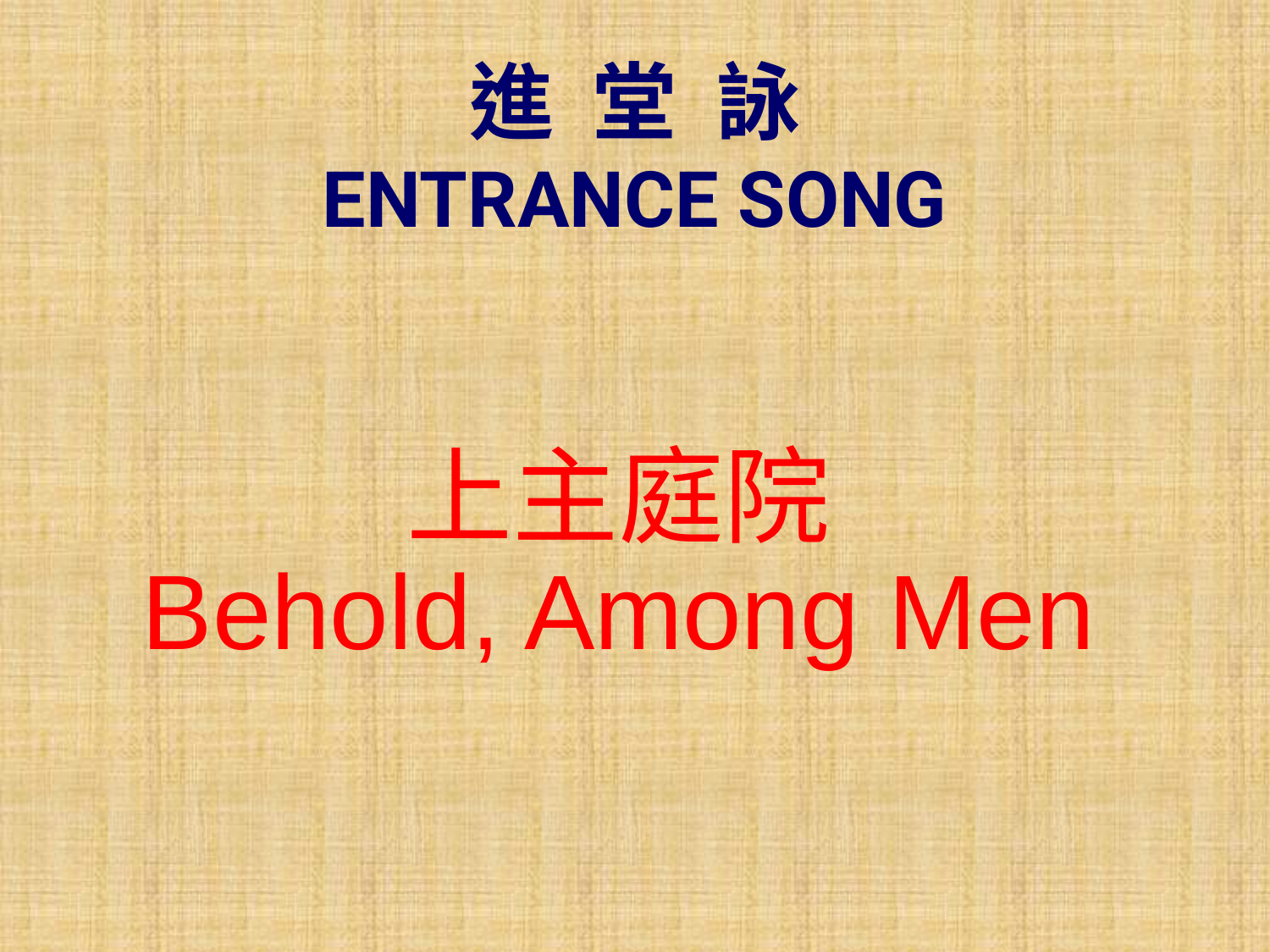

進  堂  詠
ENTRANCE SONG

上主庭院
Behold, Among Men